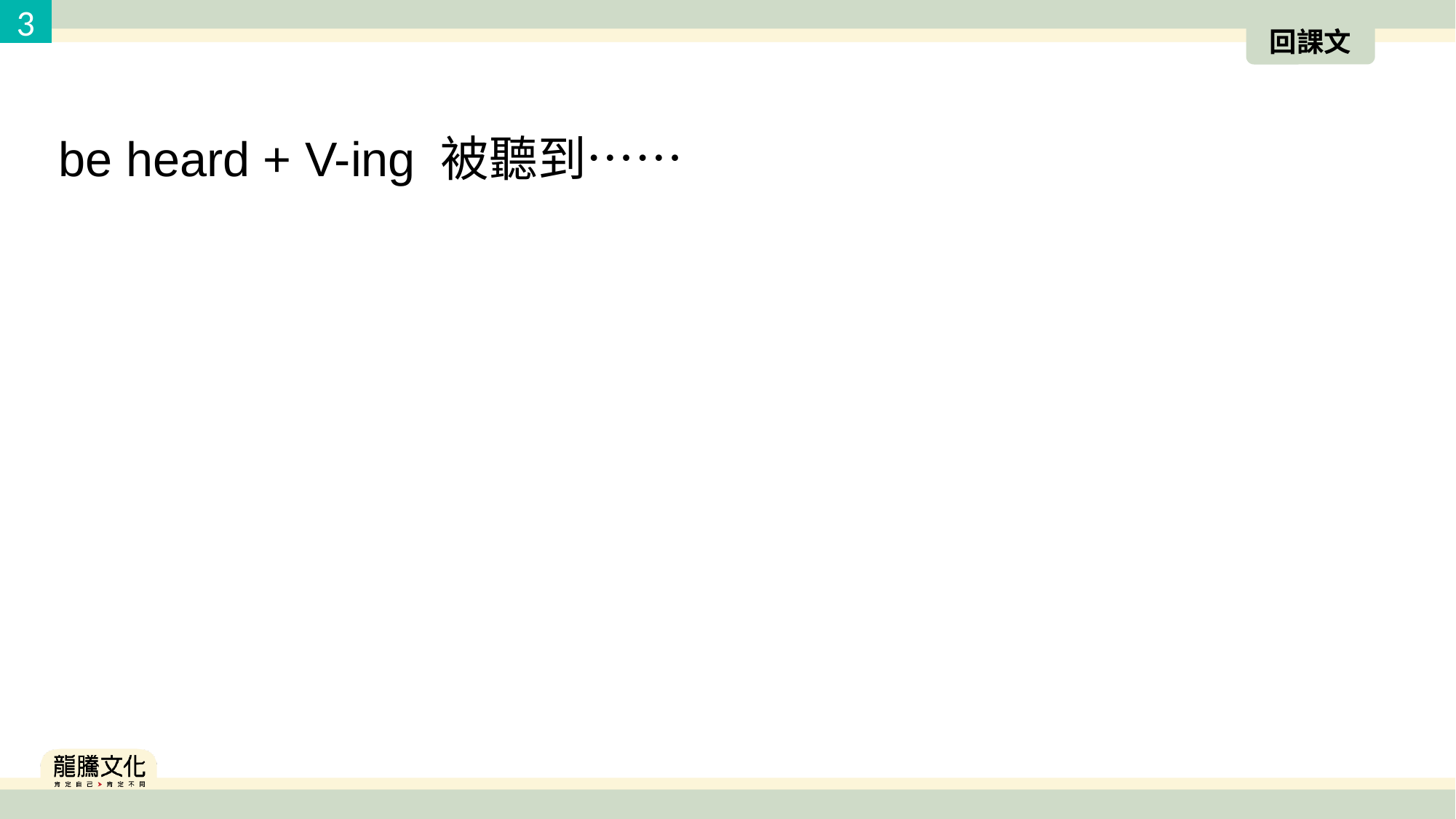

3
回課文
be heard + V-ing 被聽到⋯⋯